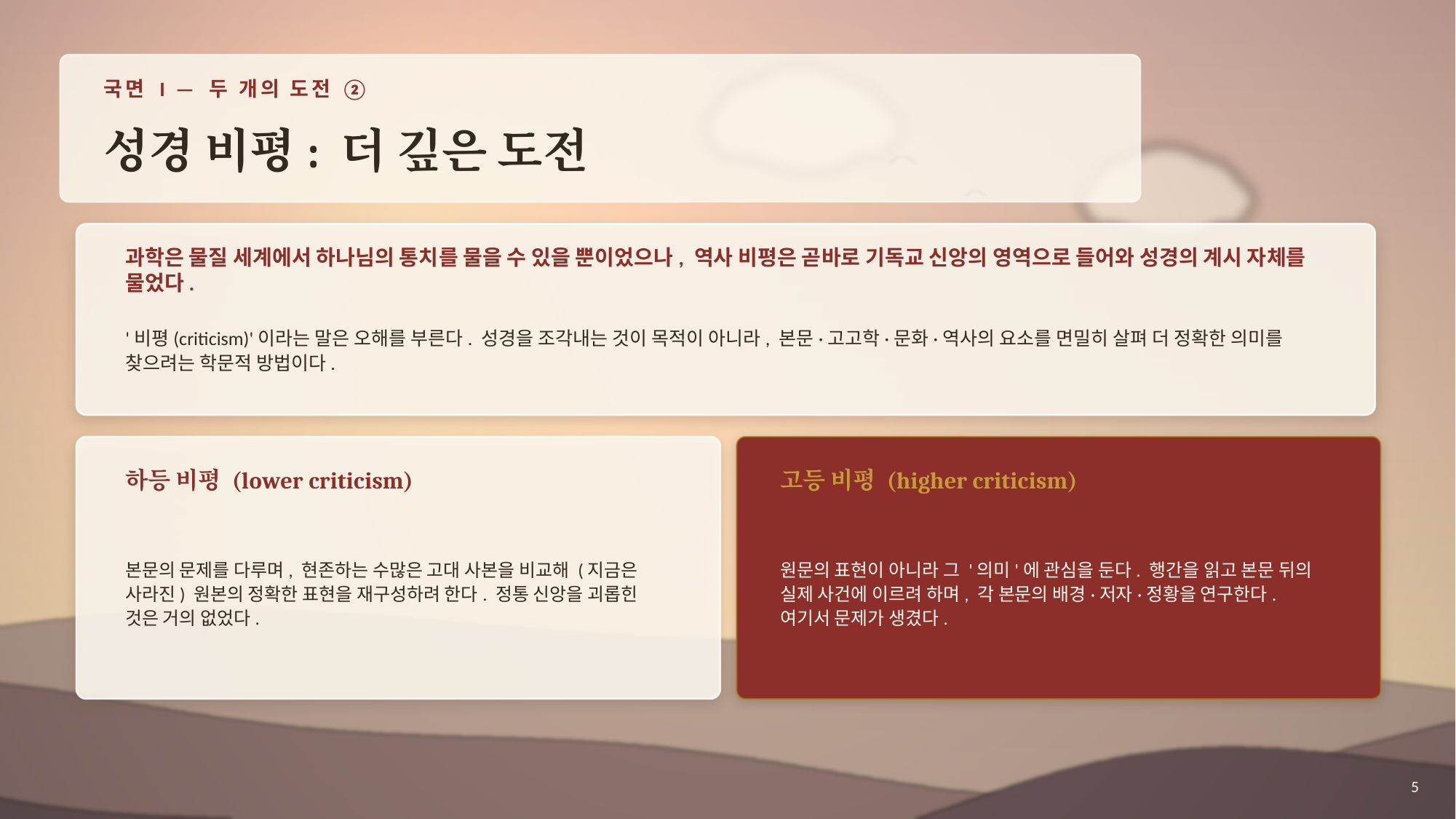

국면 I — 두 개의 도전 ②
성경 비평: 더 깊은 도전

과학은 물질 세계에서 하나님의 통치를 물을 수 있을 뿐이었으나, 역사 비평은 곧바로 기독교 신앙의 영역으로 들어와 성경의 계시 자체를 물었다.
'비평(criticism)'이라는 말은 오해를 부른다. 성경을 조각내는 것이 목적이 아니라, 본문·고고학·문화·역사의 요소를 면밀히 살펴 더 정확한 의미를 찾으려는 학문적 방법이다.

하등 비평 (lower criticism)
고등 비평 (higher criticism)
본문의 문제를 다루며, 현존하는 수많은 고대 사본을 비교해 (지금은 사라진) 원본의 정확한 표현을 재구성하려 한다. 정통 신앙을 괴롭힌 것은 거의 없었다.
원문의 표현이 아니라 그 '의미'에 관심을 둔다. 행간을 읽고 본문 뒤의 실제 사건에 이르려 하며, 각 본문의 배경·저자·정황을 연구한다. 여기서 문제가 생겼다.
5